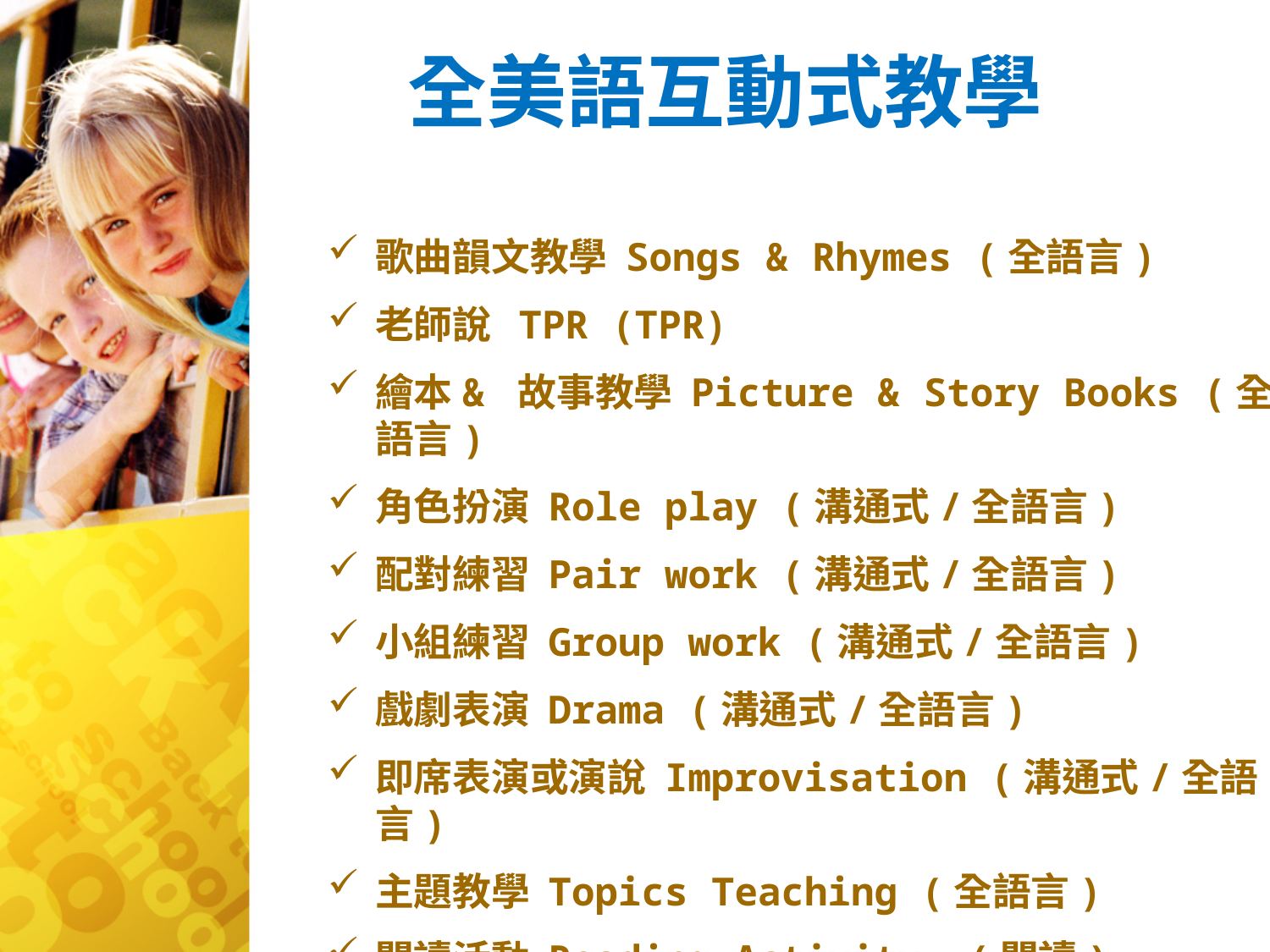

全美語互動式教學
歌曲韻文教學 Songs & Rhymes (全語言)
老師說  TPR (TPR)
繪本& 故事教學 Picture & Story Books (全語言)
角色扮演 Role play (溝通式/全語言)
配對練習 Pair work (溝通式/全語言)
小組練習 Group work (溝通式/全語言)
戲劇表演 Drama (溝通式/全語言)
即席表演或演說 Improvisation (溝通式/全語言)
主題教學 Topics Teaching (全語言)
閱讀活動 Reading Activity  (閱讀)